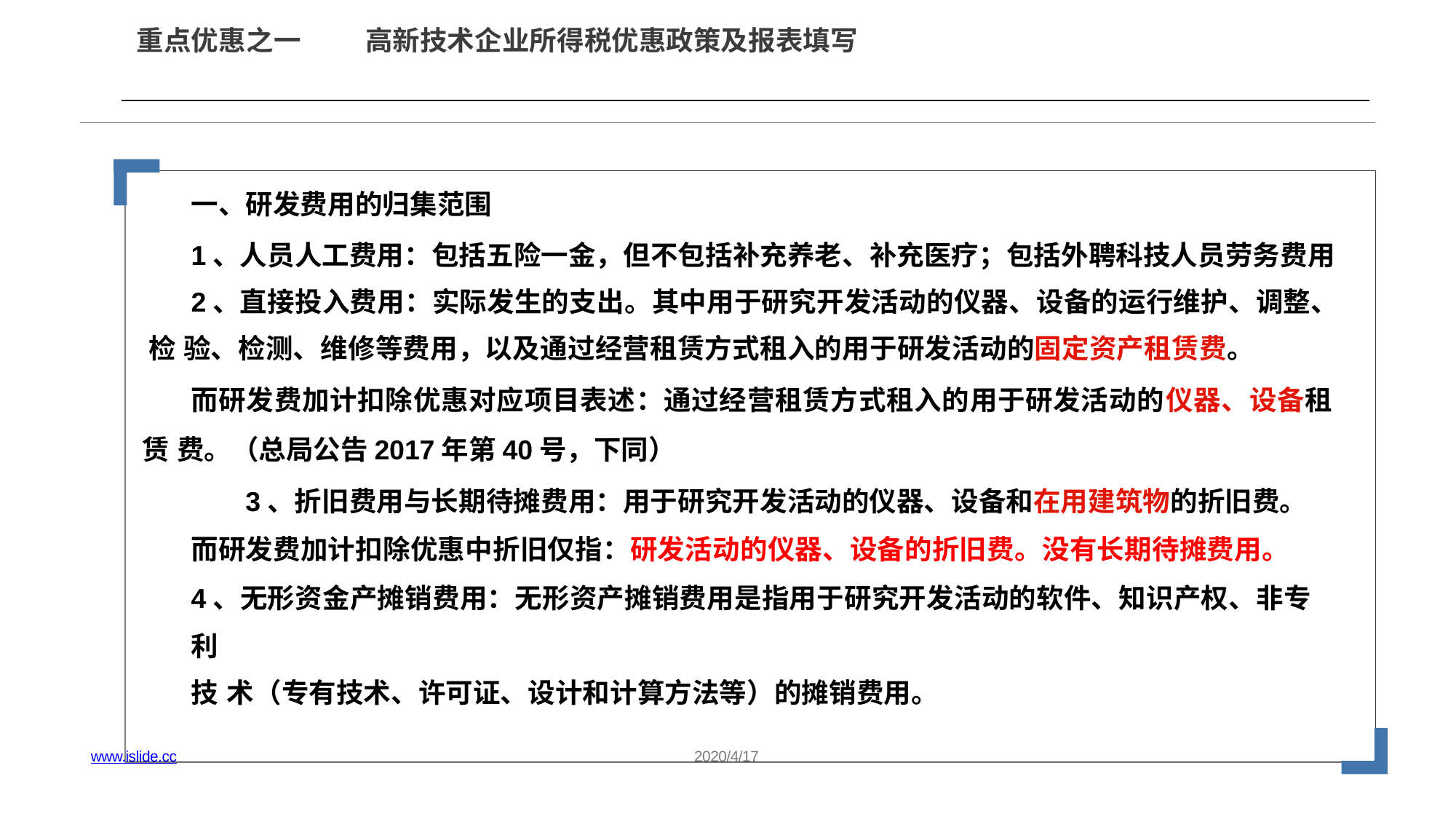

# 重点优惠之一
高新技术企业所得税优惠政策及报表填写

一、研发费用的归集范围
1、人员人工费用：包括五险一金，但不包括补充养老、补充医疗；包括外聘科技人员劳务费用
2、直接投入费用：实际发生的支出。其中用于研究开发活动的仪器、设备的运行维护、调整、  检 验、检测、维修等费用，以及通过经营租赁方式租入的用于研发活动的固定资产租赁费。
而研发费加计扣除优惠对应项目表述：通过经营租赁方式租入的用于研发活动的仪器、设备租  赁 费。（总局公告2017年第40号，下同）
3、折旧费用与长期待摊费用：用于研究开发活动的仪器、设备和在用建筑物的折旧费。  而研发费加计扣除优惠中折旧仅指：研发活动的仪器、设备的折旧费。没有长期待摊费用。  4、无形资金产摊销费用：无形资产摊销费用是指用于研究开发活动的软件、知识产权、非专利
技 术（专有技术、许可证、设计和计算方法等）的摊销费用。

www.islide.cc
2020/4/17